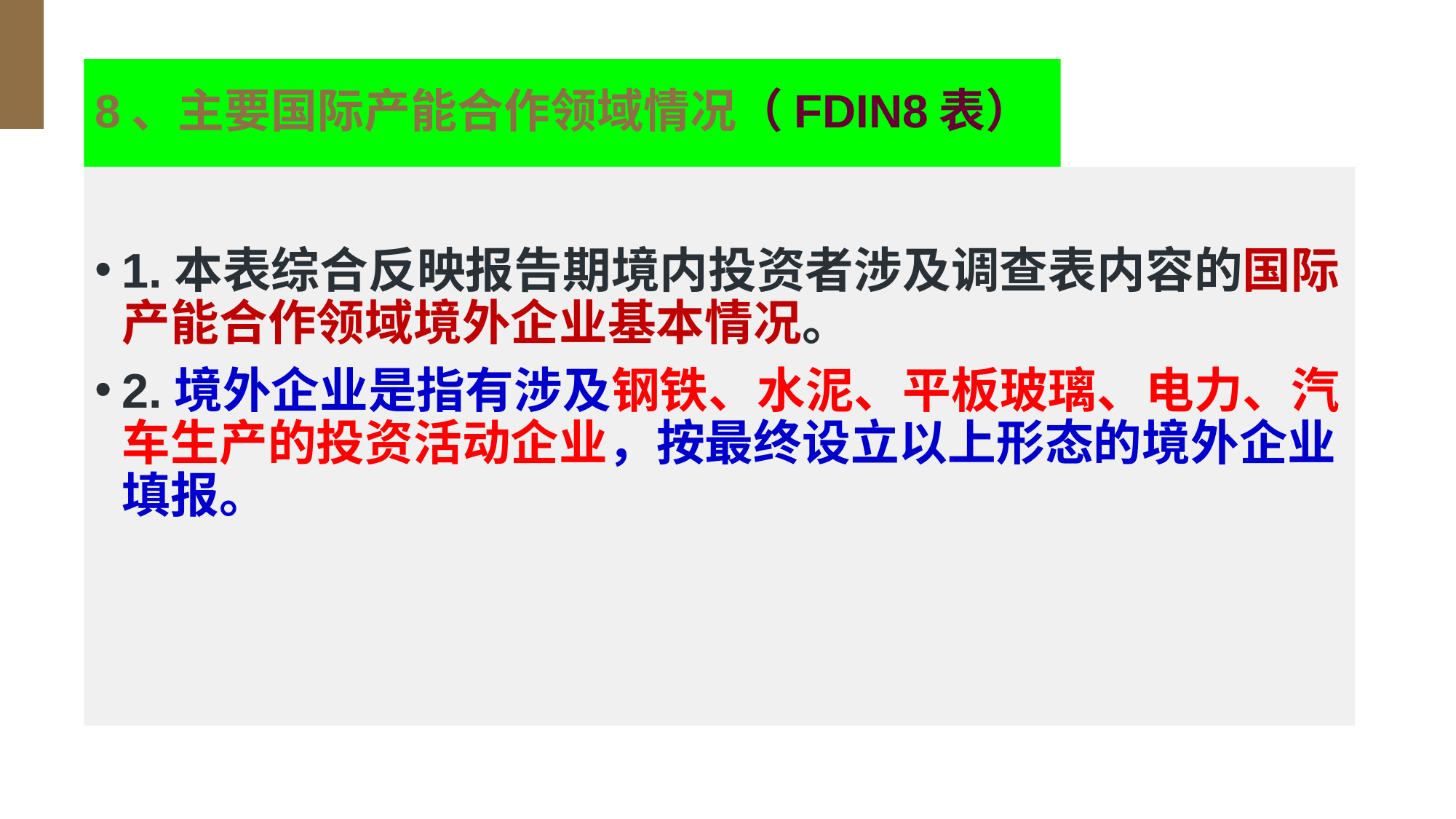

# 8、主要国际产能合作领域情况（FDIN8表）

1.本表综合反映报告期境内投资者涉及调查表内容的国际产能合作领域境外企业基本情况。
2.境外企业是指有涉及钢铁、水泥、平板玻璃、电力、汽车生产的投资活动企业，按最终设立以上形态的境外企业填报。